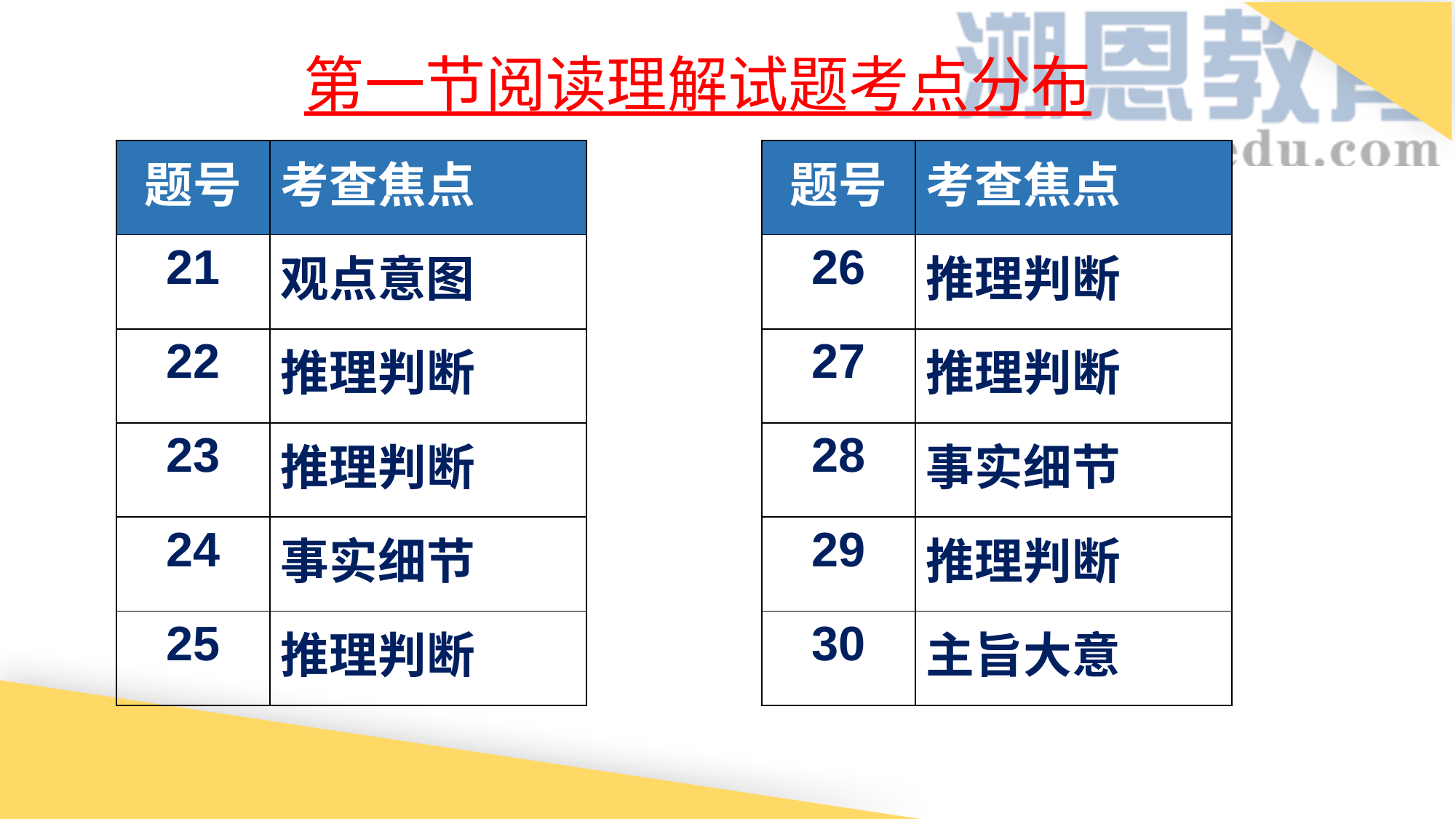

第一节阅读理解试题考点分布
| 题号 | 考查焦点 |
| --- | --- |
| 21 | 观点意图 |
| 22 | 推理判断 |
| 23 | 推理判断 |
| 24 | 事实细节 |
| 25 | 推理判断 |
| 题号 | 考查焦点 |
| --- | --- |
| 26 | 推理判断 |
| 27 | 推理判断 |
| 28 | 事实细节 |
| 29 | 推理判断 |
| 30 | 主旨大意 |